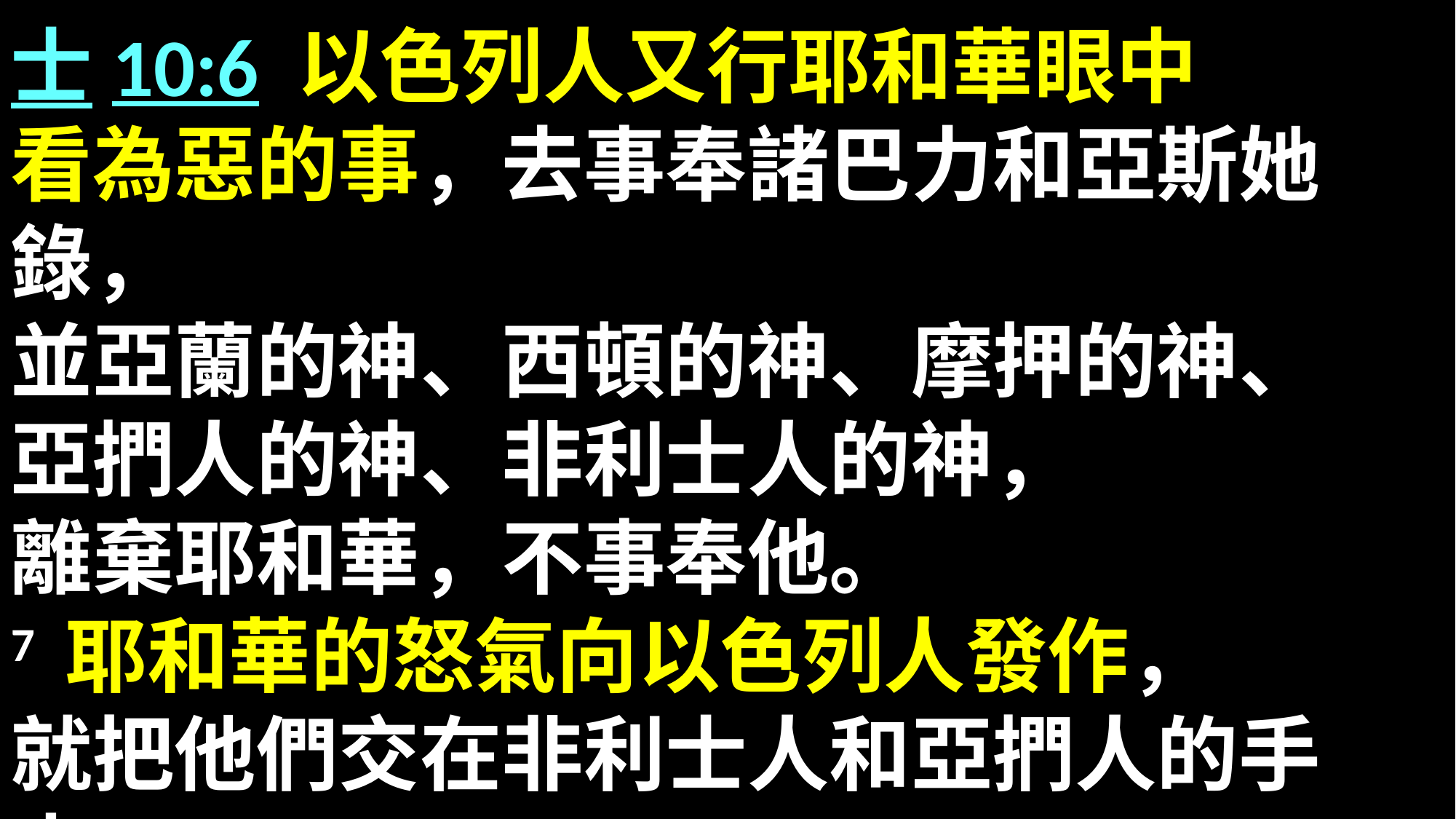

士10:6 以色列人又行耶和華眼中
看為惡的事，去事奉諸巴力和亞斯她錄，
並亞蘭的神、西頓的神、摩押的神、
亞捫人的神、非利士人的神，
離棄耶和華，不事奉他。
7 耶和華的怒氣向以色列人發作，
就把他們交在非利士人和亞捫人的手中。